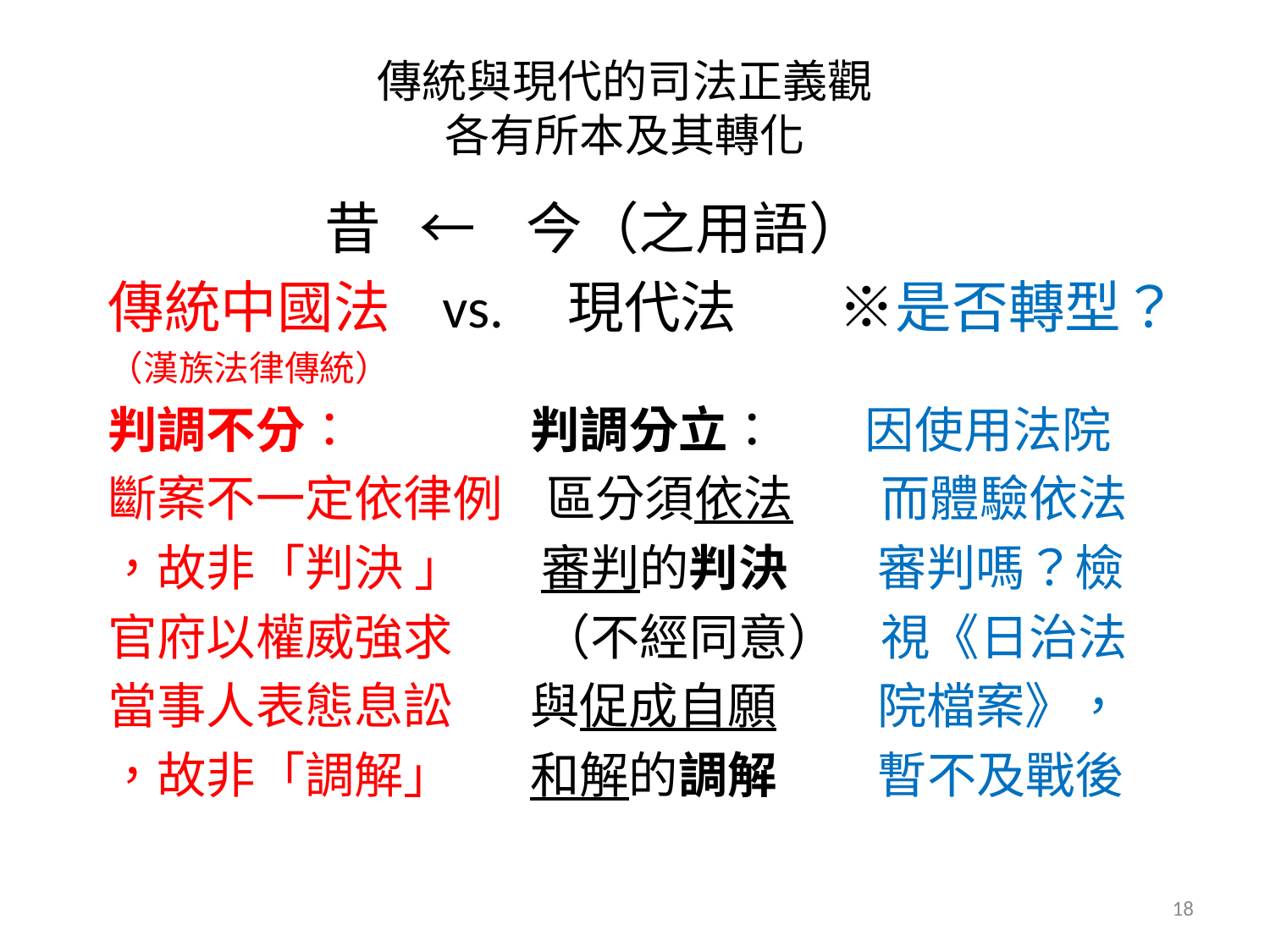

# 傳統與現代的司法正義觀 各有所本及其轉化
                昔   ←    今（之用語）
傳統中國法   vs.    現代法        ※是否轉型？
（漢族法律傳統）
判調不分：                判調分立：        因使用法院
斷案不一定依律例    區分須依法        而體驗依法
，故非「判決 」       審判的判決        審判嗎？檢
官府以權威強求        （不經同意）    視《日治法
當事人表態息訟       與促成自願         院檔案》，
，故非「調解」       和解的調解         暫不及戰後
18